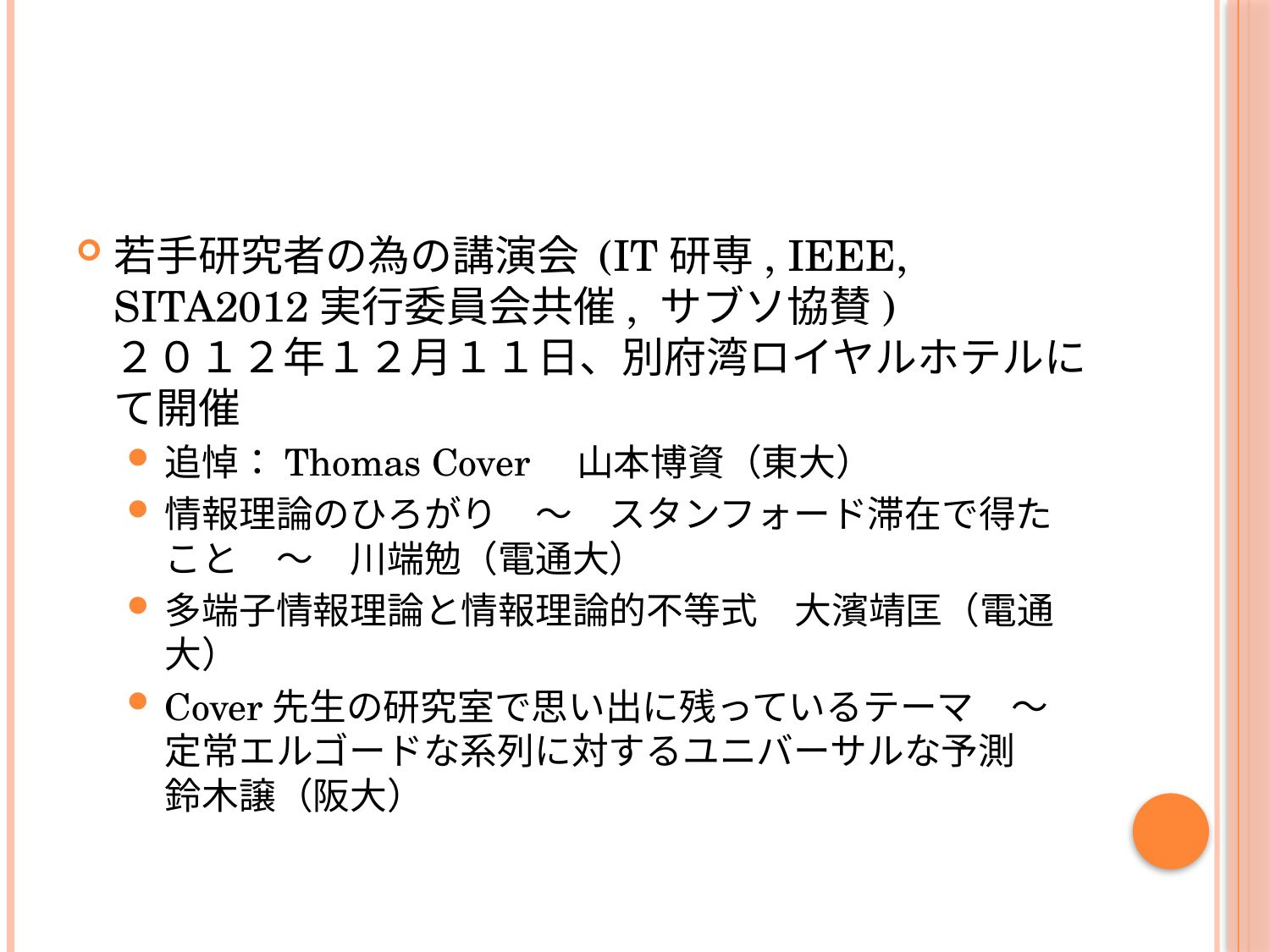

若手研究者の為の講演会 (IT研専, IEEE, SITA2012実行委員会共催, サブソ協賛)
２０１２年１２月１１日、別府湾ロイヤルホテルにて開催
追悼：Thomas Cover　山本博資（東大）
情報理論のひろがり　〜　スタンフォード滞在で得たこと　〜　川端勉（電通大）
多端子情報理論と情報理論的不等式　大濱靖匡（電通大）
Cover先生の研究室で思い出に残っているテーマ　〜　定常エルゴードな系列に対するユニバーサルな予測　鈴木譲（阪大）